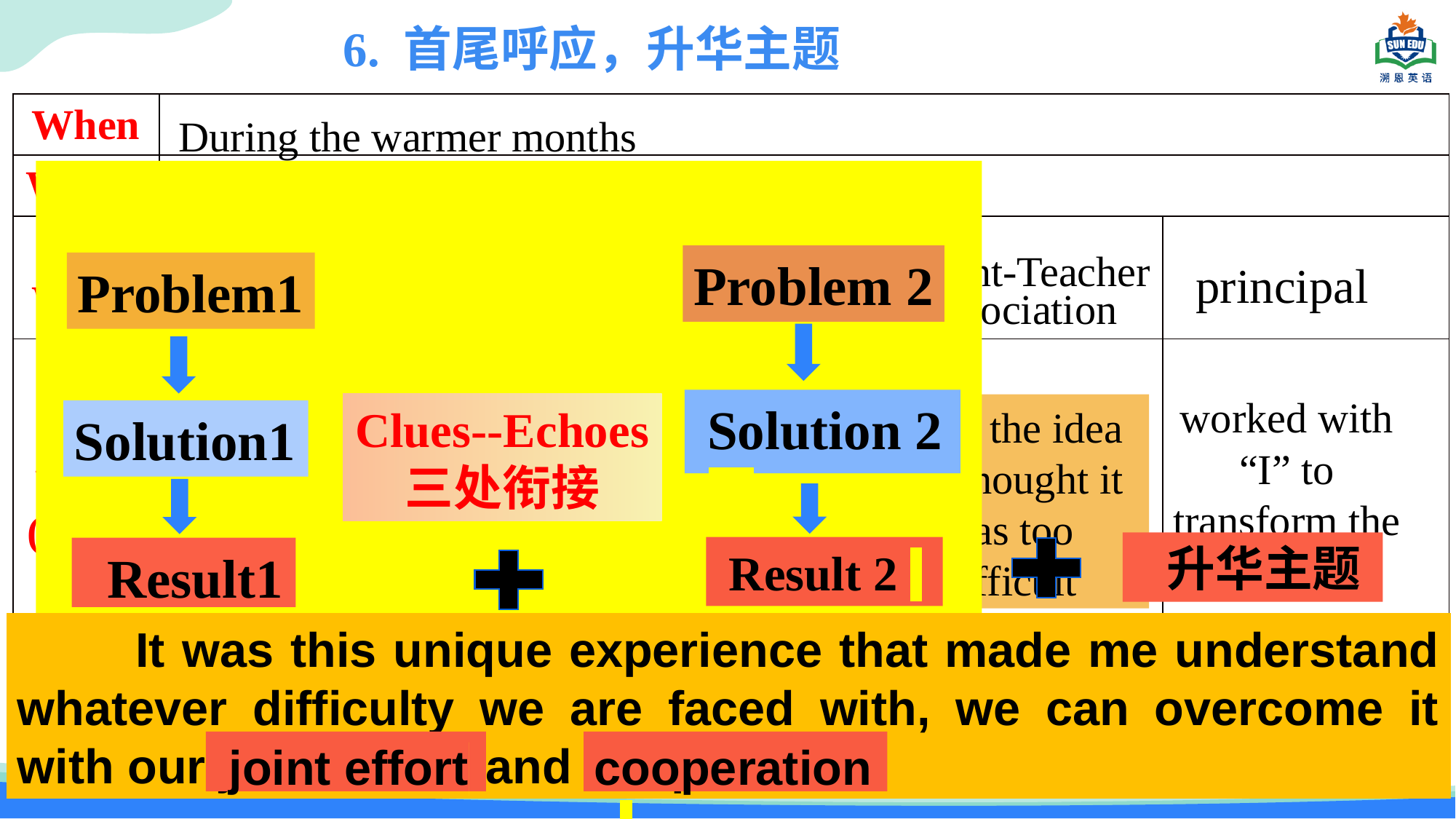

6. 首尾呼应，升华主题
| When |  |  |  |  |
| --- | --- | --- | --- | --- |
| Where |  |  |  |  |
| Who |  |  |  |  |
| What (Plots) |  |  |  |  |
| How |  |  |  |  |
During the warmer months

 In school
 principal
Problem 2
students
and staff
 Parent-Teacher Association
Problem1
 I  (a master garden)

1.found the classroom
   get too hot

2.planned to transform
   the front yard
3.did some preparations

worked with “I” to transform the front yard
 Solution 2
Clues--Echoes
三处衔接

liked the idea but thought it was too difficult
Solution1
 got overheated
and were difficult to concentrate

  升华主题
 Result 2
  Result1

       It was this unique experience that made me understand whatever difficulty we are faced with, we can overcome it with our joint effort  and cooperation.
suspected
cooperative
 concerned & hopeful
uncomfortable
 joint effort
cooperation.